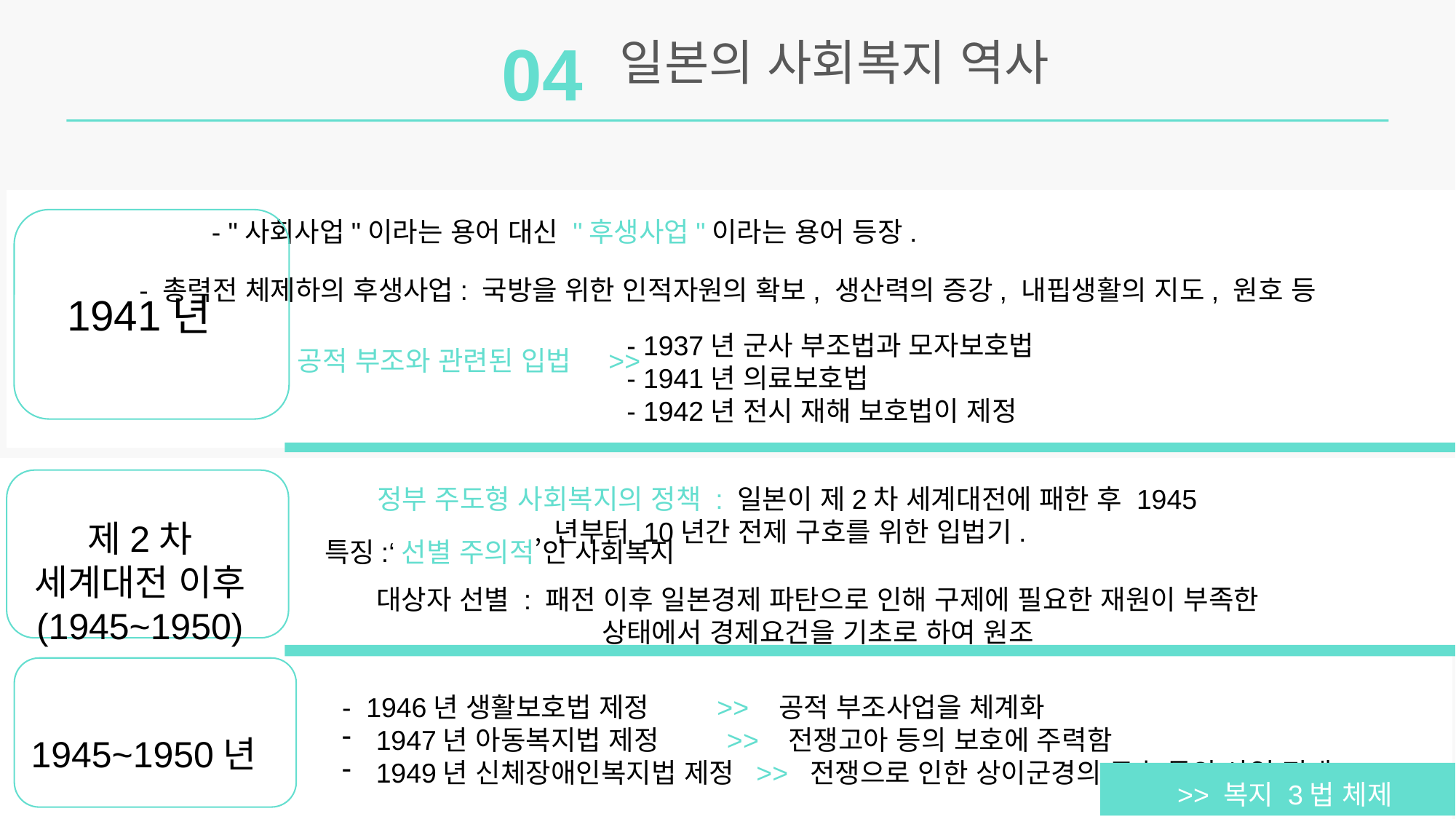

04
일본의 사회복지 역사

- "사회사업"이라는 용어 대신 "후생사업"이라는 용어 등장.

1941년

- 총력전 체제하의 후생사업: 국방을 위한 인적자원의 확보, 생산력의 증강, 내핍생활의 지도, 원호 등
- 1937년 군사 부조법과 모자보호법
- 1941년 의료보호법
- 1942년 전시 재해 보호법이 제정
공적 부조와 관련된 입법    >>

1985년

정부 주도형 사회복지의 정책 : 일본이 제2차 세계대전에 패한 후 1945년부터 10년간 전제 구호를 위한 입법기.
1986년
제2차 세계대전 이후
(1945~1950)
특징:‘선별 주의적’인 사회복지
대상자 선별 : 패전 이후 일본경제 파탄으로 인해 구제에 필요한 재원이 부족한 상태에서 경제요건을 기초로 하여 원조

-  1946년 생활보호법 제정        >>   공적 부조사업을 체계화
1947년 아동복지법 제정        >>   전쟁고아 등의 보호에 주력함
1949년 신체장애인복지법 제정  >>  전쟁으로 인한 상이군경의 구호 등의 사업 전개
1945~1950년

>> 복지 3법 체제